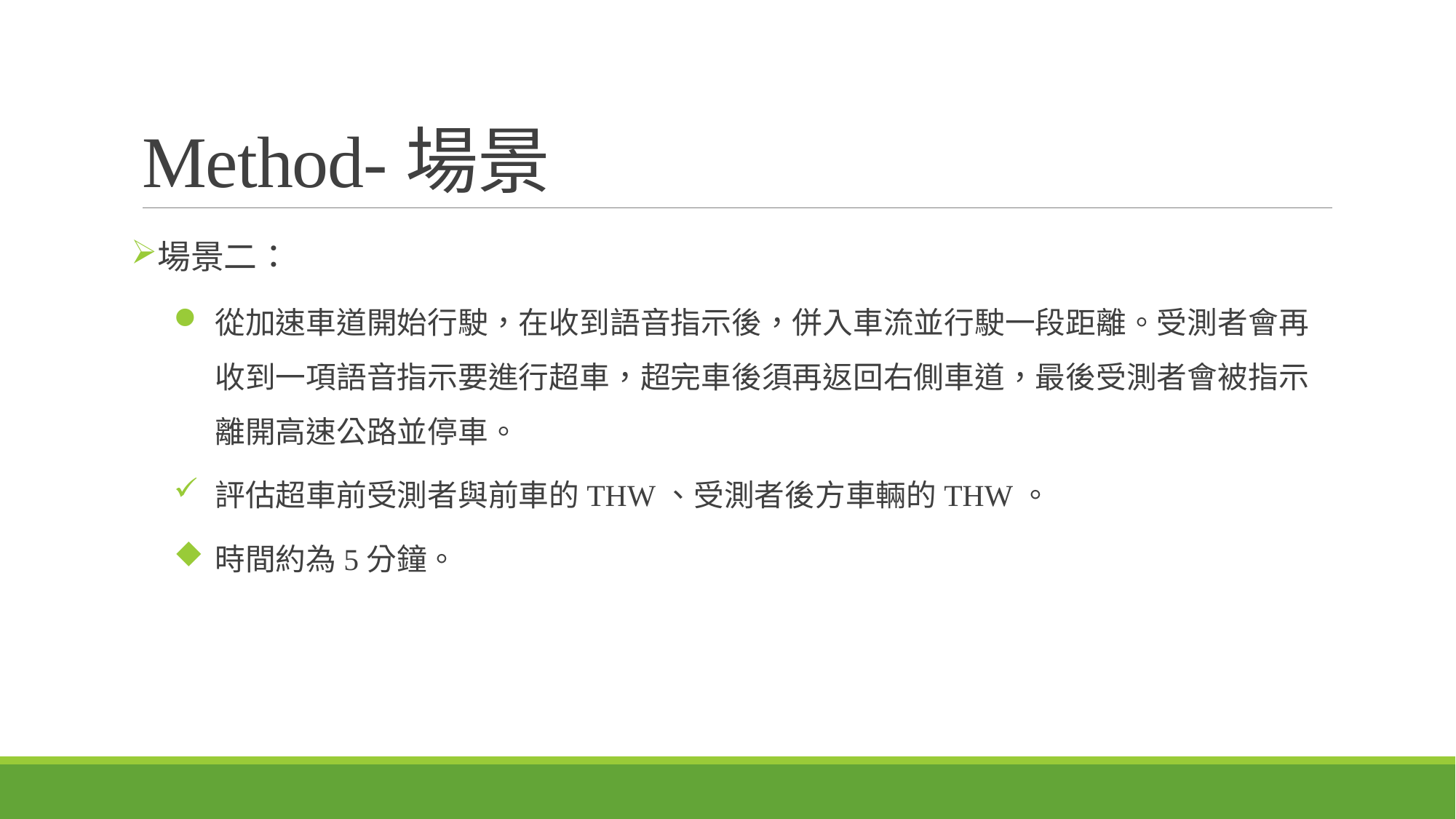

# Method-場景
場景二：
從加速車道開始行駛，在收到語音指示後，併入車流並行駛一段距離。受測者會再收到一項語音指示要進行超車，超完車後須再返回右側車道，最後受測者會被指示離開高速公路並停車。
評估超車前受測者與前車的THW、受測者後方車輛的THW。
時間約為5分鐘。